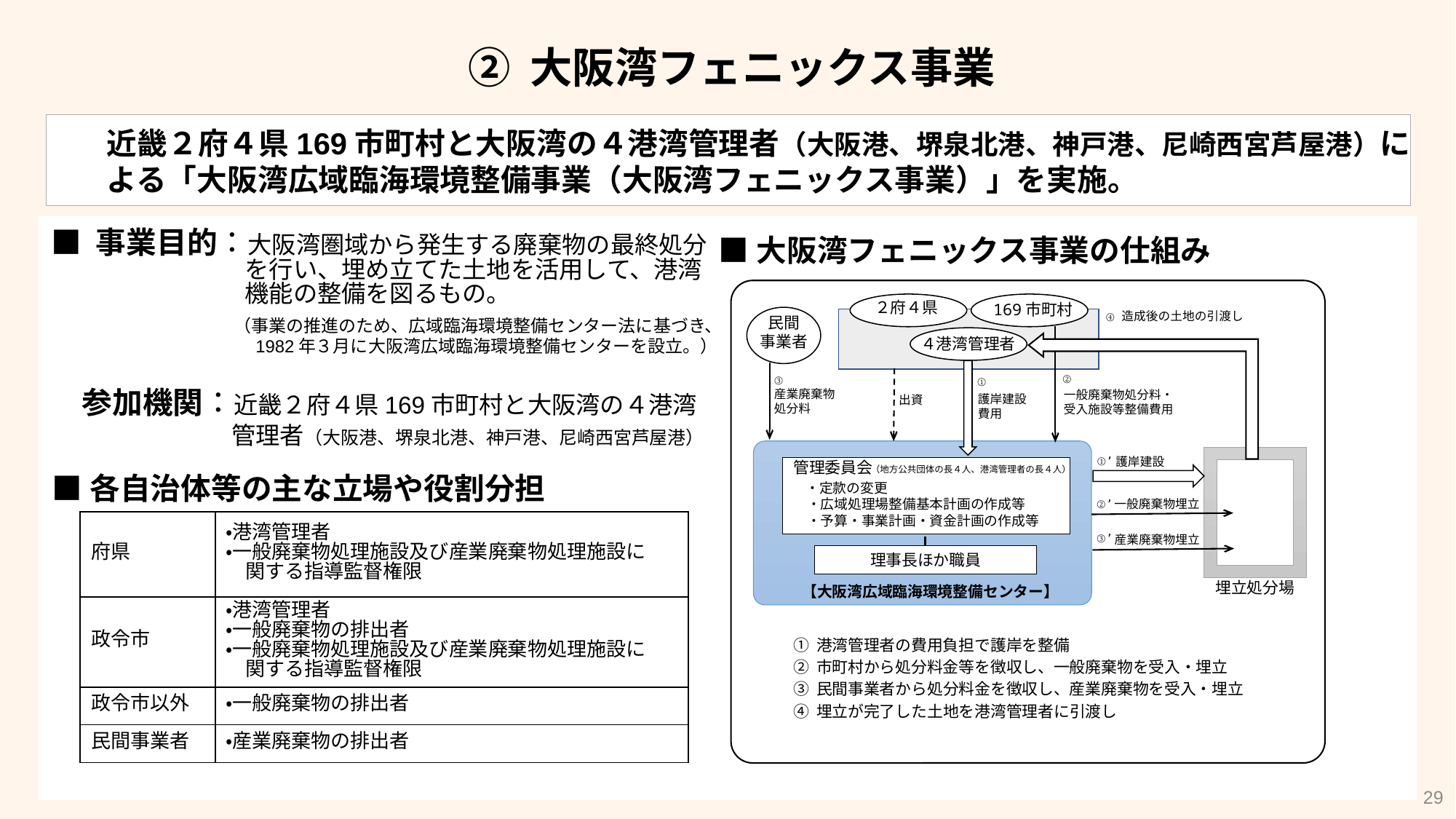

② 大阪湾フェニックス事業

近畿２府４県169市町村と大阪湾の４港湾管理者（大阪港、堺泉北港、神戸港、尼崎西宮芦屋港）に
よる「大阪湾広域臨海環境整備事業（大阪湾フェニックス事業）」を実施。

■大阪湾フェニックス事業の仕組み
■ 事業目的：大阪湾圏域から発生する廃棄物の最終処分
　　　　　　　　を行い、埋め立てた土地を活用して、港湾
　　　　　　　　機能の整備を図るもの。

　参加機関：近畿２府４県169市町村と大阪湾の４港湾
　　　　　　　  管理者（大阪港、堺泉北港、神戸港、尼崎西宮芦屋港）

２府４県
169市町村

造成後の土地の引渡し
④

民間
事業者
（事業の推進のため、広域臨海環境整備センター法に基づき、
　1982年３月に大阪湾広域臨海環境整備センターを設立。）

４港湾管理者

②
③
①
産業廃棄物
処分料
一般廃棄物処分料・
受入施設等整備費用
出資
護岸建設
費用

①’
護岸建設
管理委員会
　・定款の変更
　・広域処理場整備基本計画の作成等
　・予算・事業計画・資金計画の作成等
（地方公共団体の長４人、港湾管理者の長４人）
■各自治体等の主な立場や役割分担
②’
一般廃棄物埋立
| 府県 | ・港湾管理者 ・一般廃棄物処理施設及び産業廃棄物処理施設に 　関する指導監督権限 |
| --- | --- |
| 政令市 | ・港湾管理者 ・一般廃棄物の排出者 ・一般廃棄物処理施設及び産業廃棄物処理施設に 　関する指導監督権限 |
| 政令市以外 | ・一般廃棄物の排出者 |
| 民間事業者 | ・産業廃棄物の排出者 |
③’
産業廃棄物埋立
理事長ほか職員
埋立処分場
【大阪湾広域臨海環境整備センター】
① 港湾管理者の費用負担で護岸を整備
② 市町村から処分料金等を徴収し、一般廃棄物を受入・埋立
③ 民間事業者から処分料金を徴収し、産業廃棄物を受入・埋立
④ 埋立が完了した土地を港湾管理者に引渡し
29